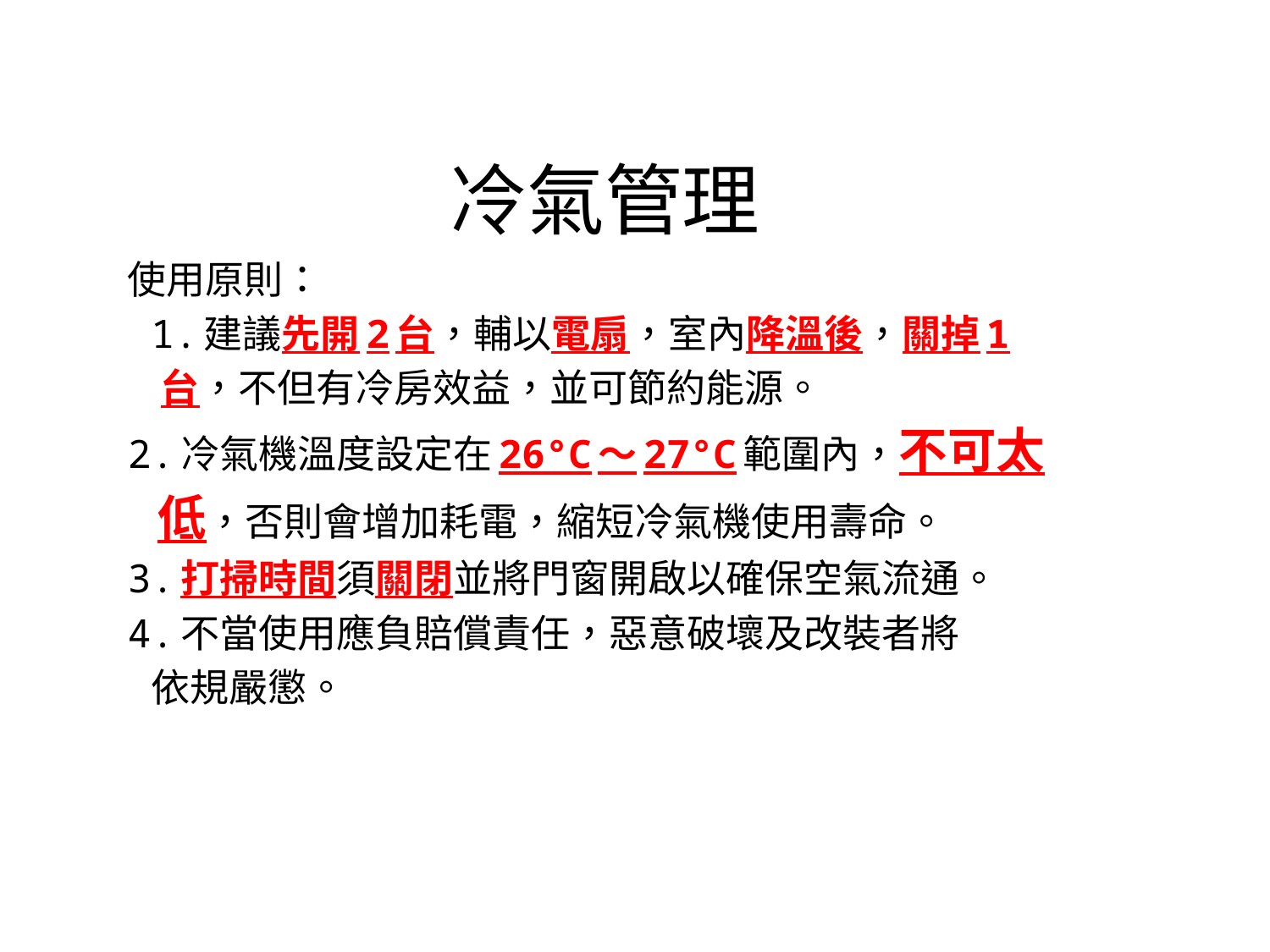

# 冷氣管理
使用原則：
 1.建議先開2台，輔以電扇，室內降溫後，關掉1
   台，不但有冷房效益，並可節約能源。
2.冷氣機溫度設定在26°C～27°C範圍內，不可太
  低，否則會增加耗電，縮短冷氣機使用壽命。
3.打掃時間須關閉並將門窗開啟以確保空氣流通。
4.不當使用應負賠償責任，惡意破壞及改裝者將
  依規嚴懲。